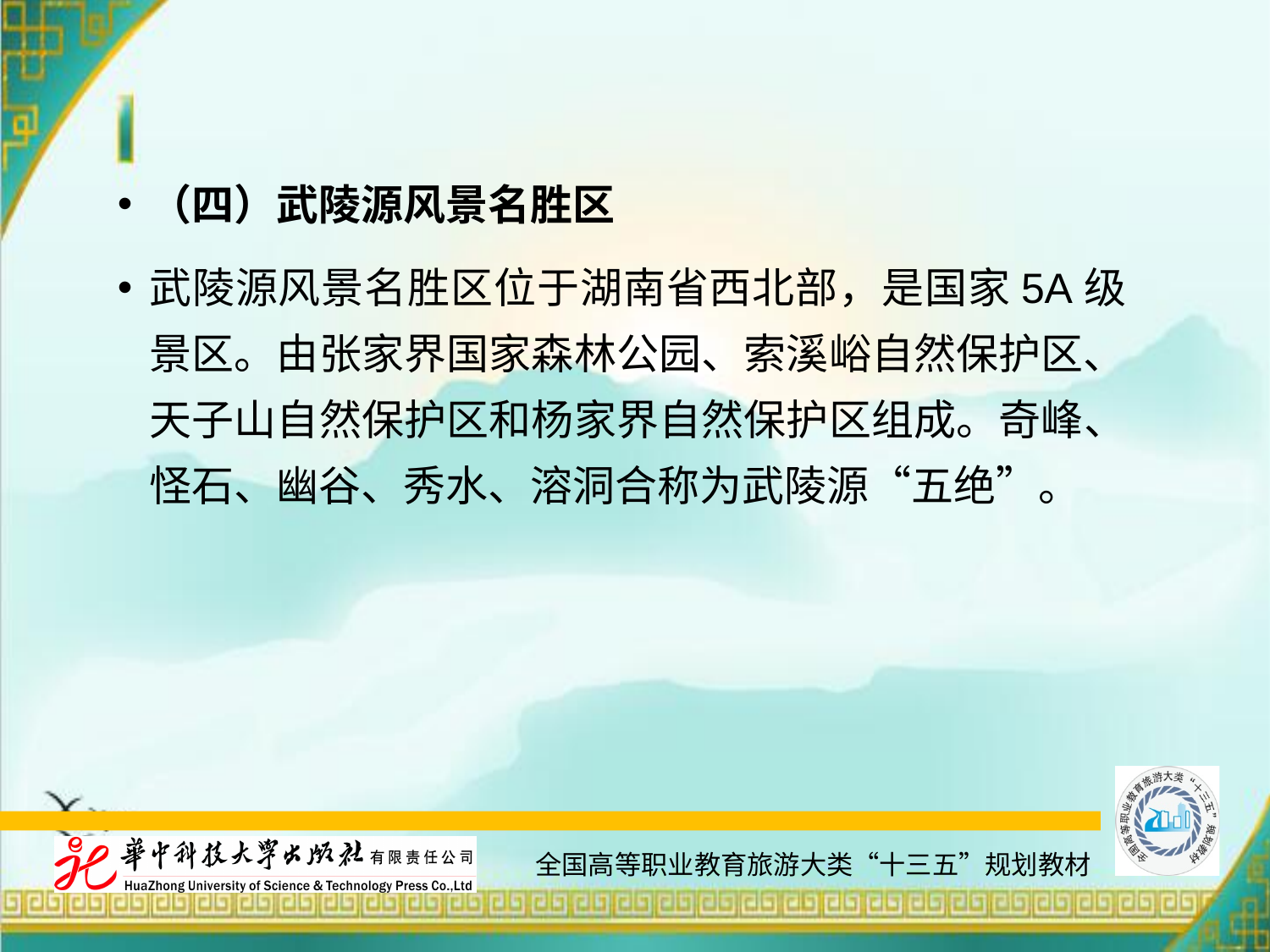

#
（四）武陵源风景名胜区
武陵源风景名胜区位于湖南省西北部，是国家5A级景区。由张家界国家森林公园、索溪峪自然保护区、天子山自然保护区和杨家界自然保护区组成。奇峰、怪石、幽谷、秀水、溶洞合称为武陵源“五绝”。